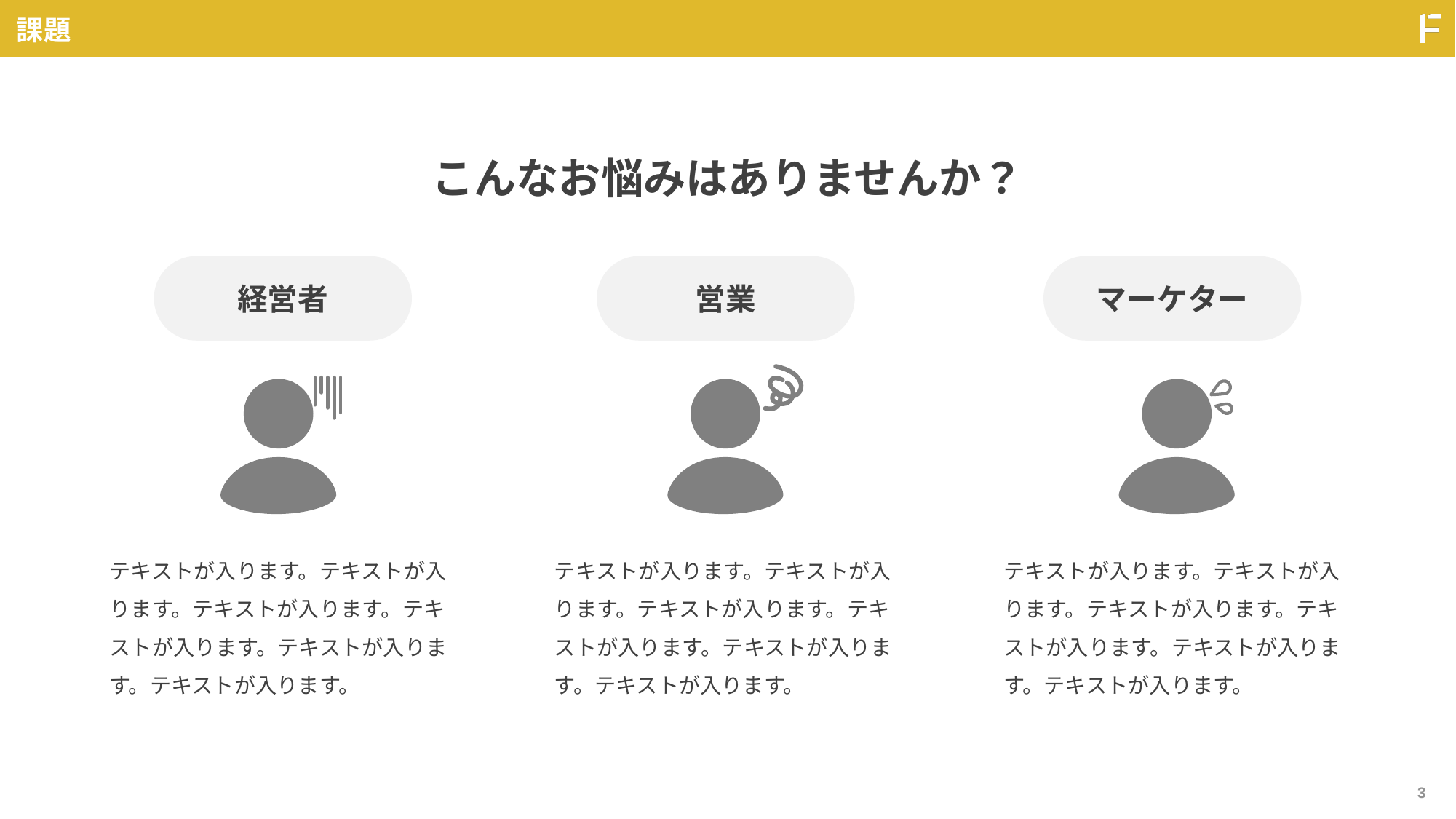

課題
こんなお悩みはありませんか？
経営者
営業
マーケター

テキストが入ります。テキストが入ります。テキストが入ります。テキストが入ります。テキストが入ります。テキストが入ります。
テキストが入ります。テキストが入ります。テキストが入ります。テキストが入ります。テキストが入ります。テキストが入ります。
テキストが入ります。テキストが入ります。テキストが入ります。テキストが入ります。テキストが入ります。テキストが入ります。
3